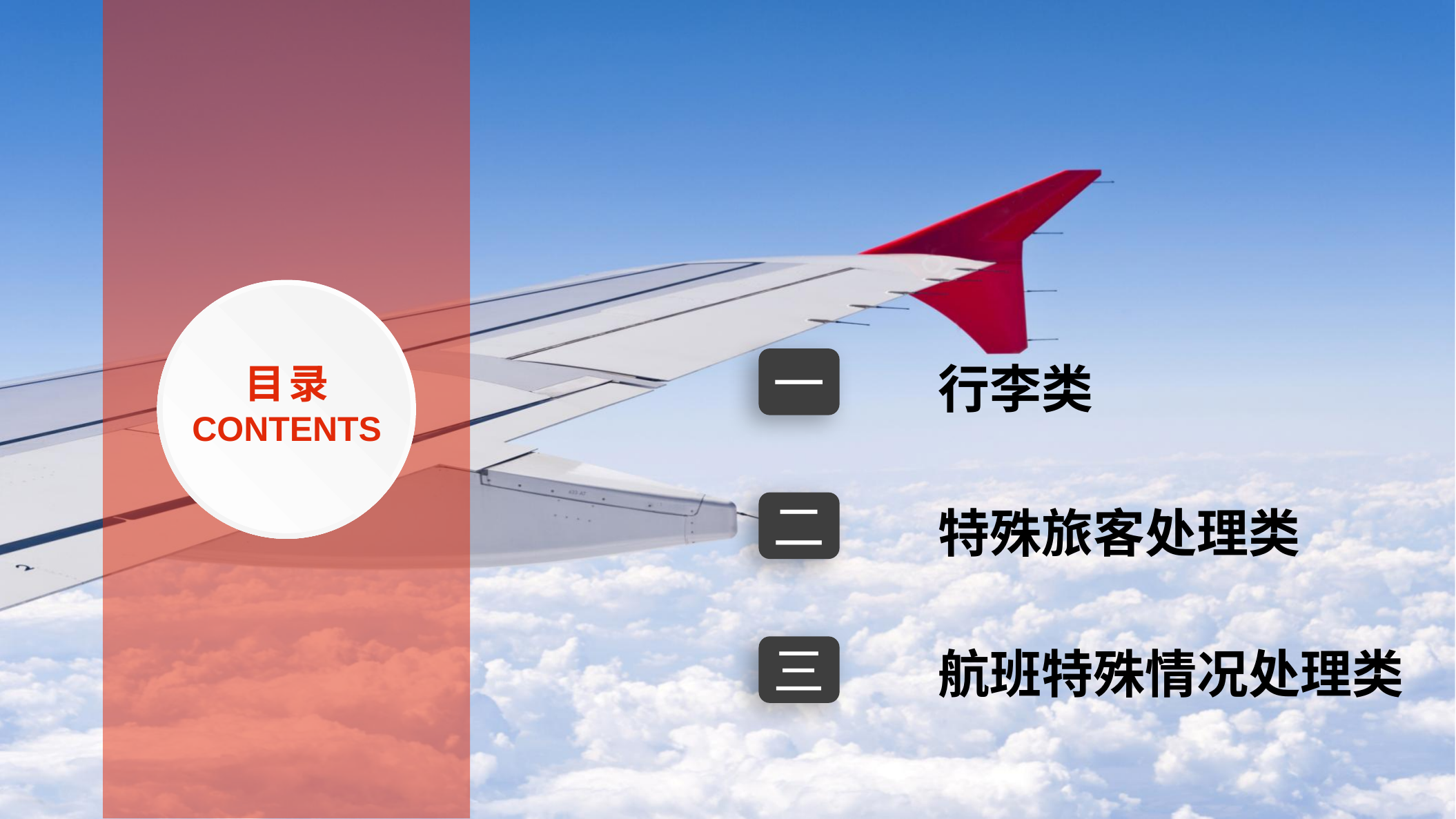

目录
contents
行李类
一
特殊旅客处理类
二
航班特殊情况处理类
三